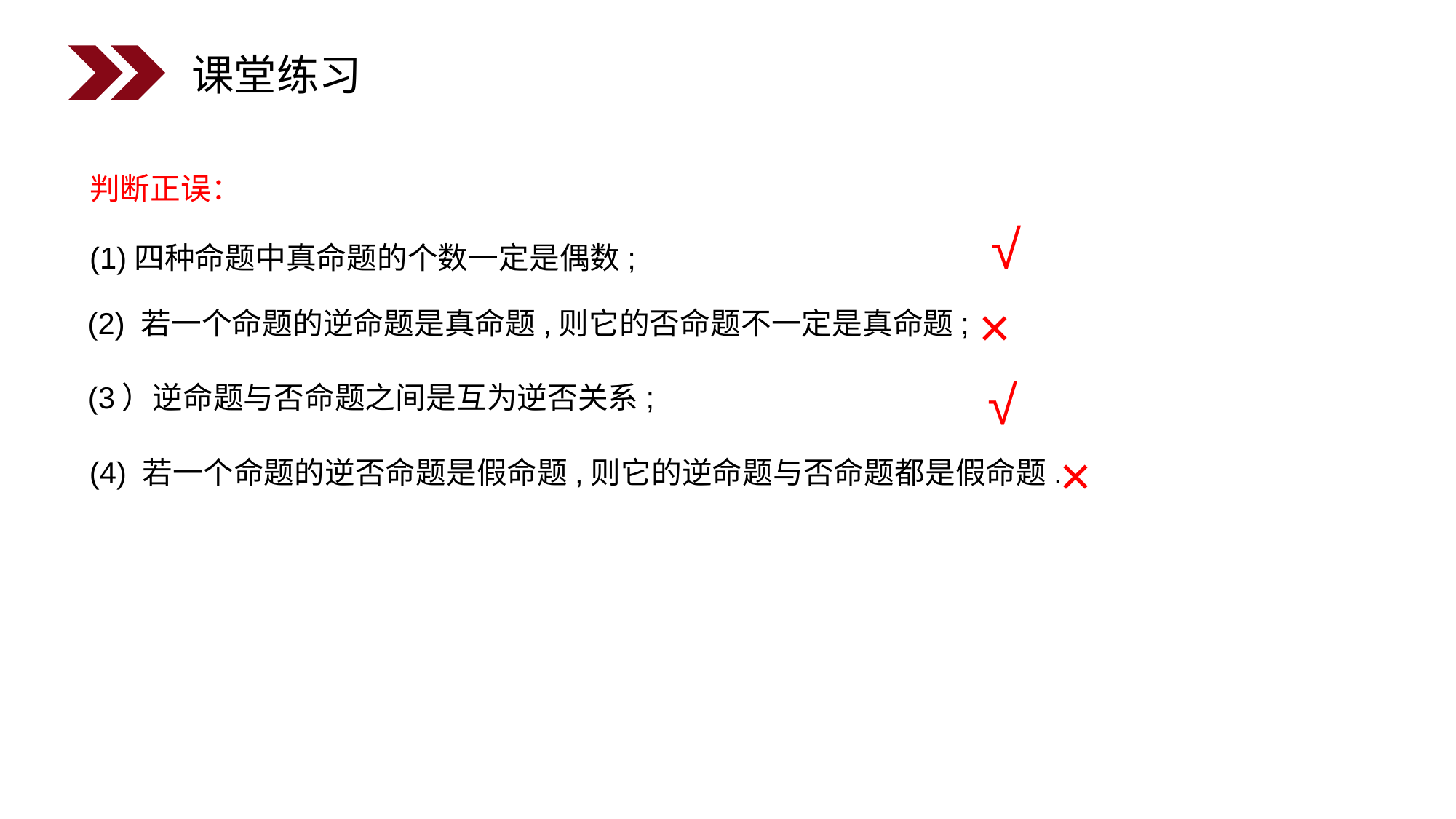

课堂练习
判断正误：
(1)四种命题中真命题的个数一定是偶数;

√
×
(2) 若一个命题的逆命题是真命题,则它的否命题不一定是真命题;
√
(3）逆命题与否命题之间是互为逆否关系;
×
(4) 若一个命题的逆否命题是假命题,则它的逆命题与否命题都是假命题.